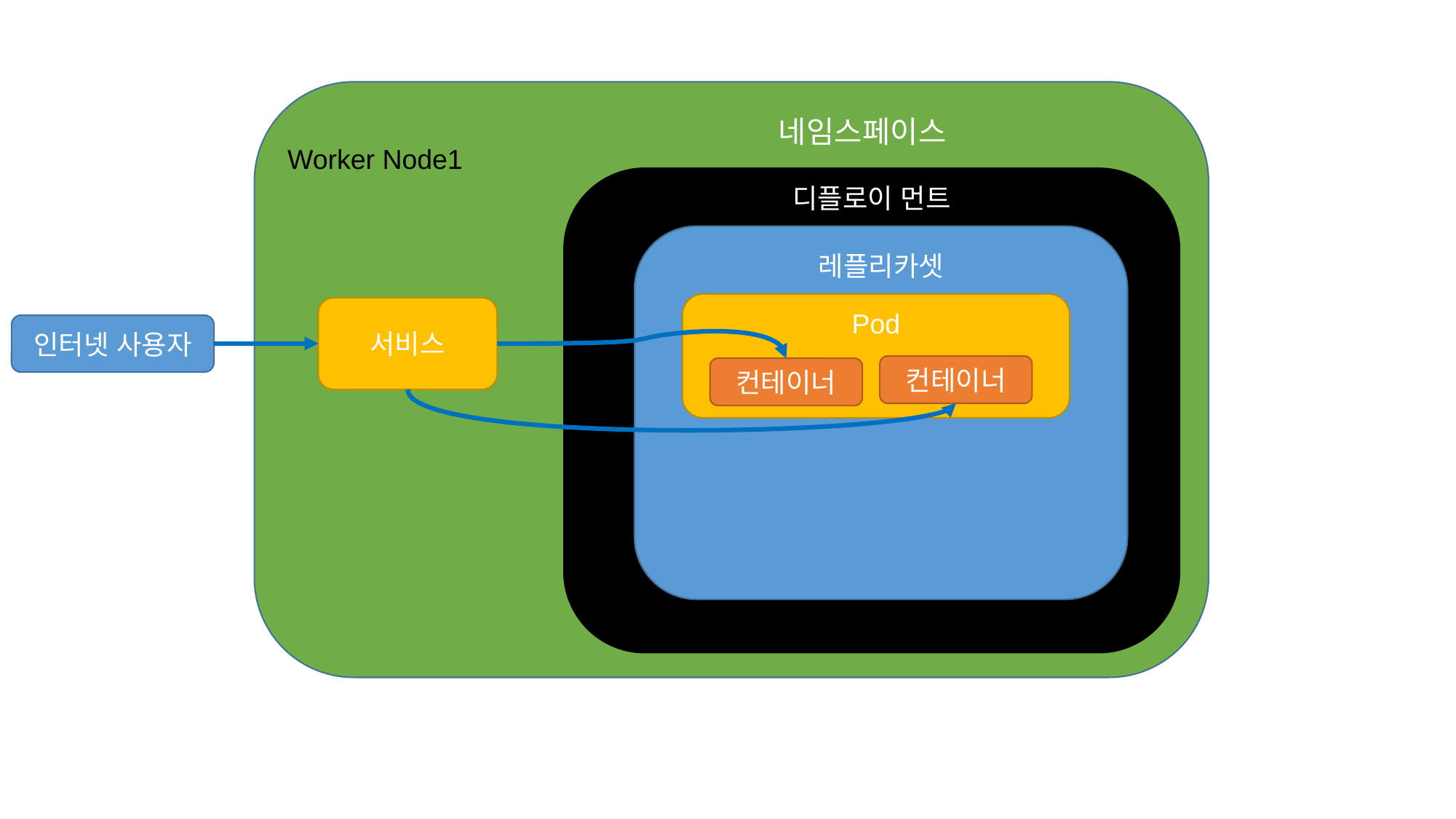

네임스페이스
Worker Node1
디플로이 먼트

레플리카셋

Pod

서비스
인터넷 사용자
컨테이너
컨테이너